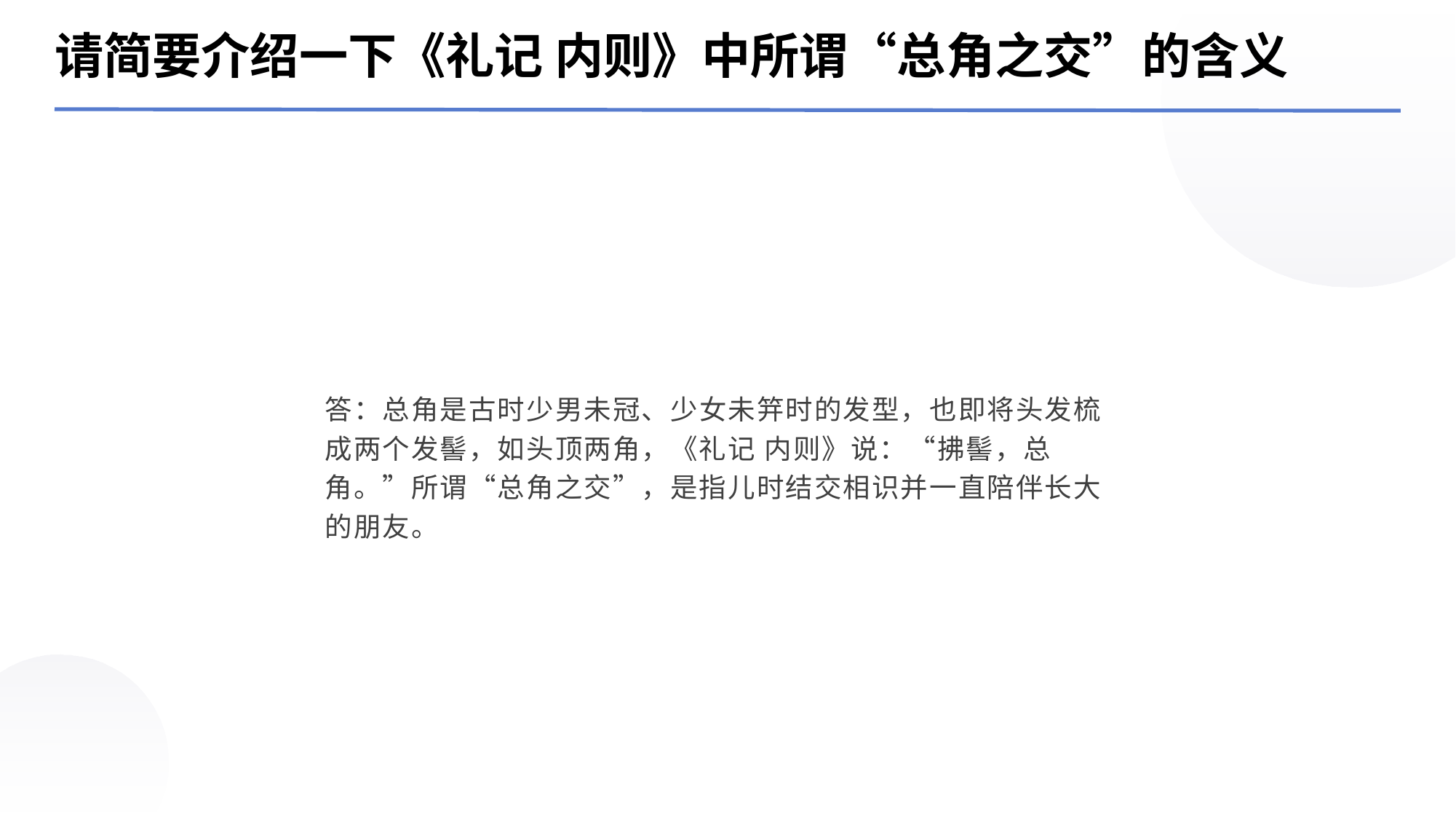

请简要介绍一下《礼记 内则》中所谓“总角之交”的含义
答：总角是古时少男未冠、少女未笄时的发型，也即将头发梳成两个发髻，如头顶两角，《礼记 内则》说：“拂髻，总角。”所谓“总角之交”，是指儿时结交相识并一直陪伴长大的朋友。